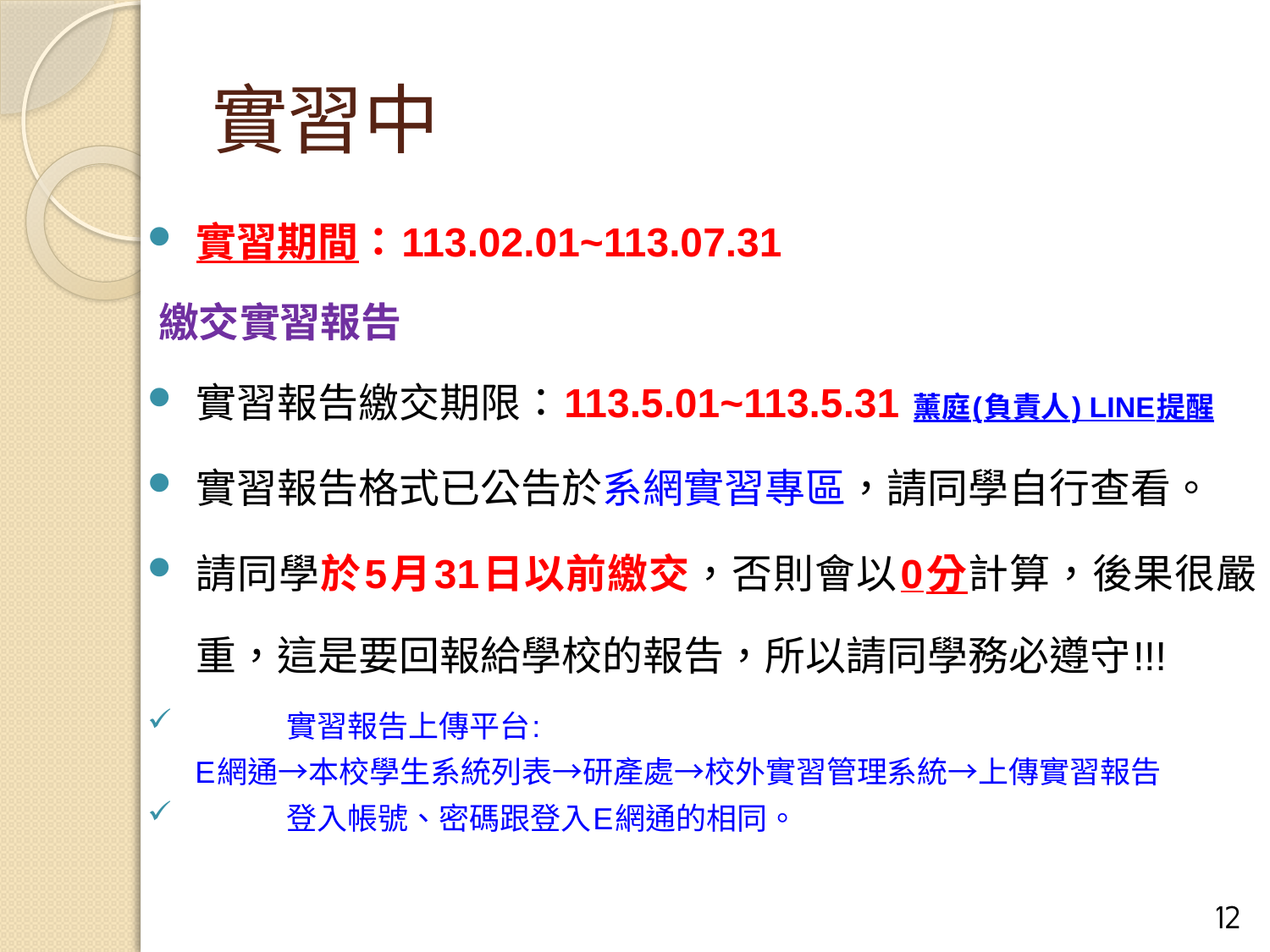

# 實習中
實習期間：113.02.01~113.07.31
繳交實習報告
實習報告繳交期限：113.5.01~113.5.31 薰庭(負責人) LINE提醒
實習報告格式已公告於系網實習專區，請同學自行查看。
請同學於5月31日以前繳交，否則會以0分計算，後果很嚴重，這是要回報給學校的報告，所以請同學務必遵守!!!
實習報告上傳平台:
E網通→本校學生系統列表→研產處→校外實習管理系統→上傳實習報告
登入帳號、密碼跟登入E網通的相同。
12